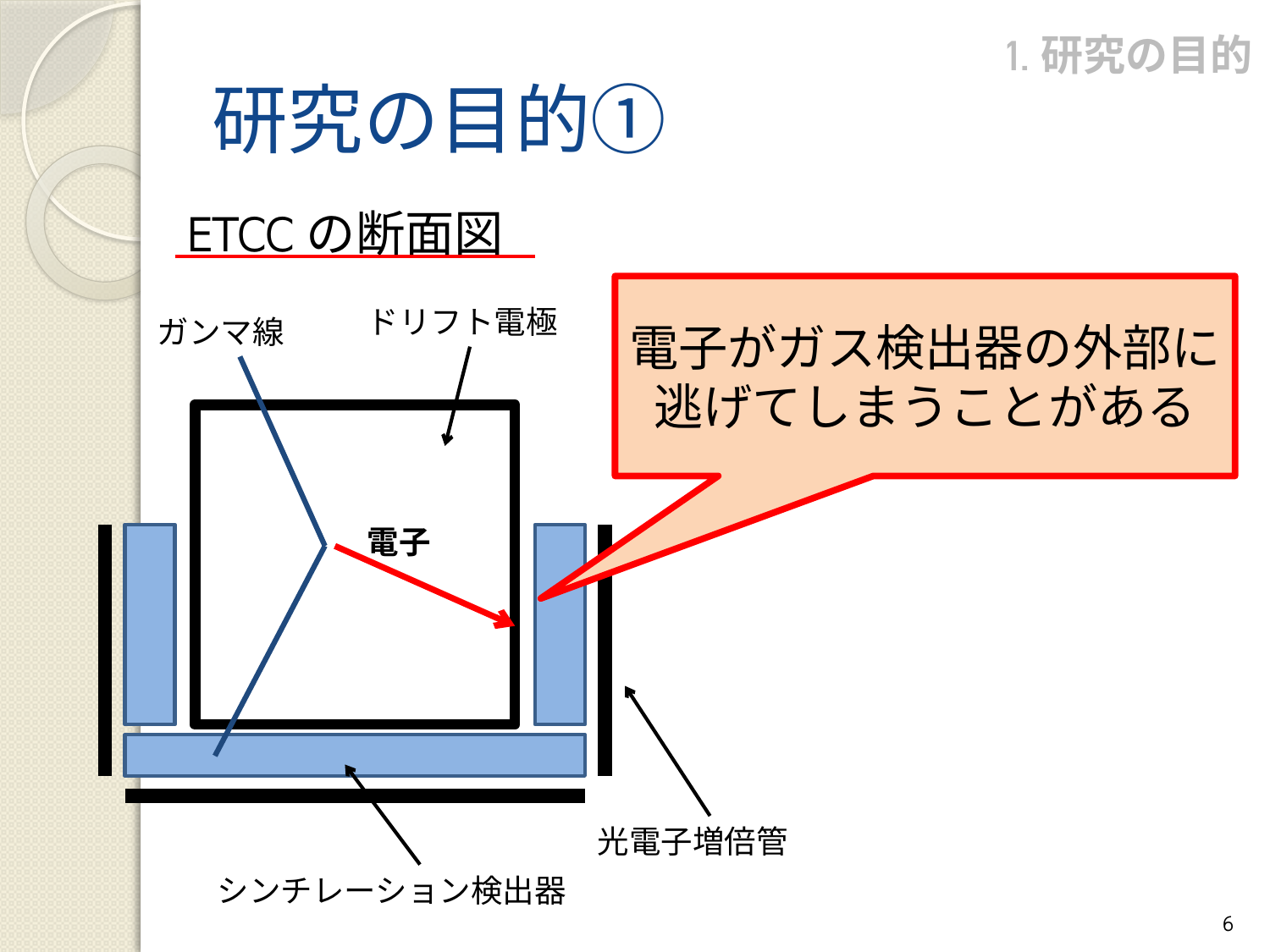

1.研究の目的
# 研究の目的①
ETCCの断面図
電子がガス検出器の外部に
逃げてしまうことがある
ドリフト電極
ガンマ線

電子

シンチレーション検出器
光電子増倍管
6